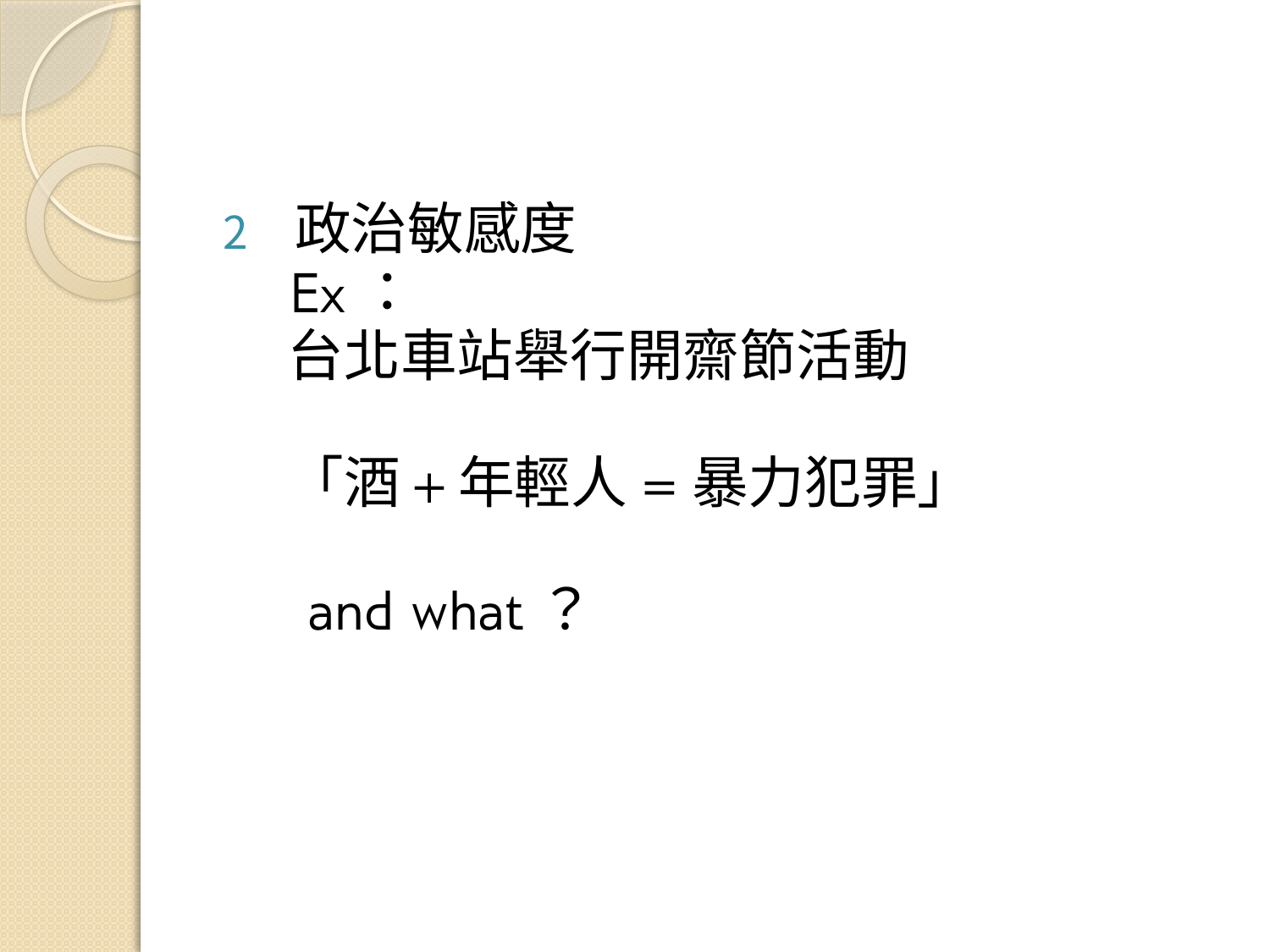

#
政治敏感度
    Ex：
    台北車站舉行開齋節活動

    「酒+年輕人=暴力犯罪」

     and what？